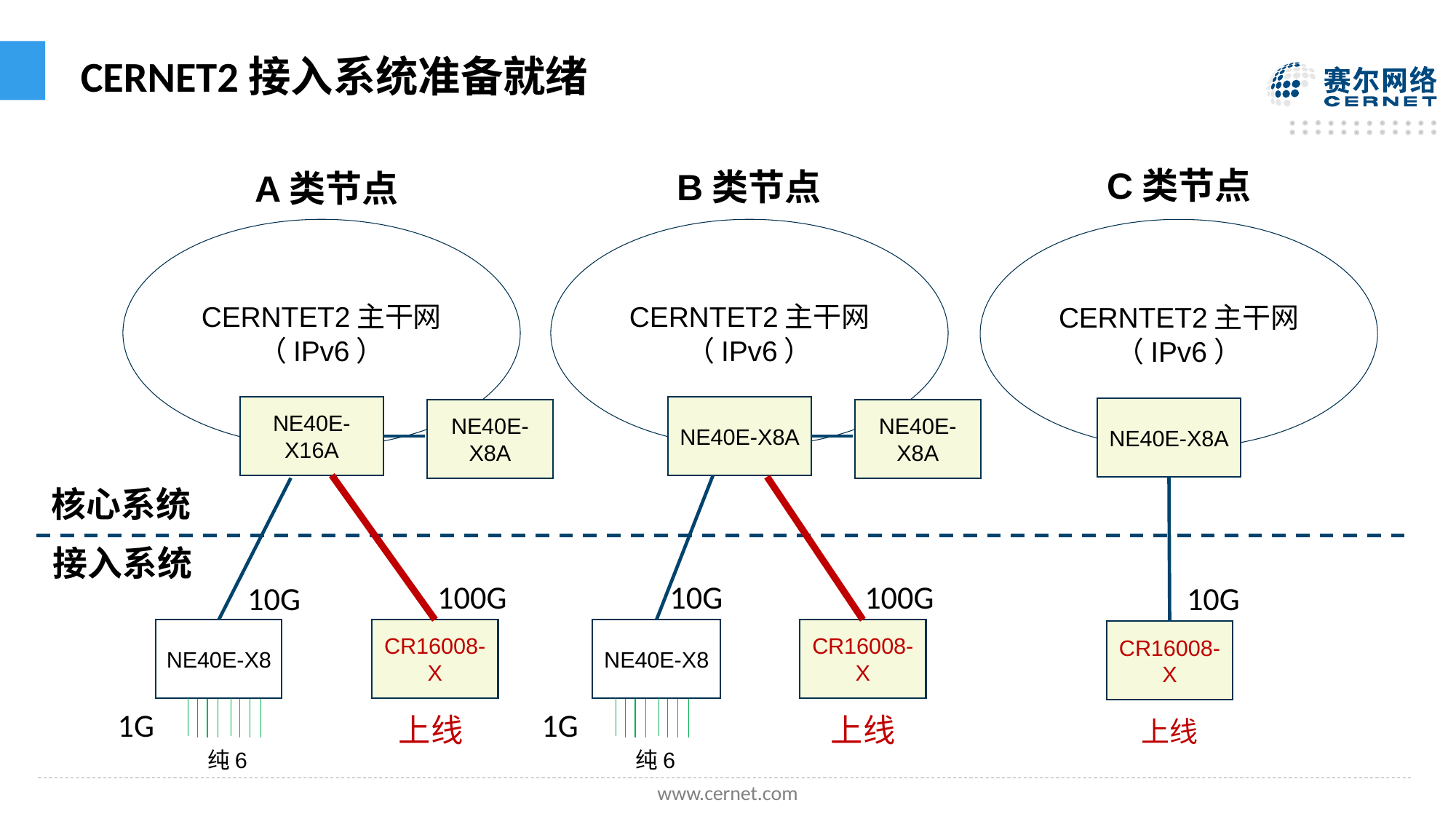

CERNET2接入系统准备就绪
C类节点
B类节点
A类节点
CERNTET2主干网
（IPv6）
CERNTET2主干网
（IPv6）
CERNTET2主干网
（IPv6）
NE40E-X16A
NE40E-X8A
NE40E-X8A
NE40E-X8A
NE40E-X8A
核心系统
接入系统
100G
10G
100G
10G
10G
CR16008-X
CR16008-X
NE40E-X8
NE40E-X8
CR16008-X
1G
1G
上线
上线
上线
纯6
纯6